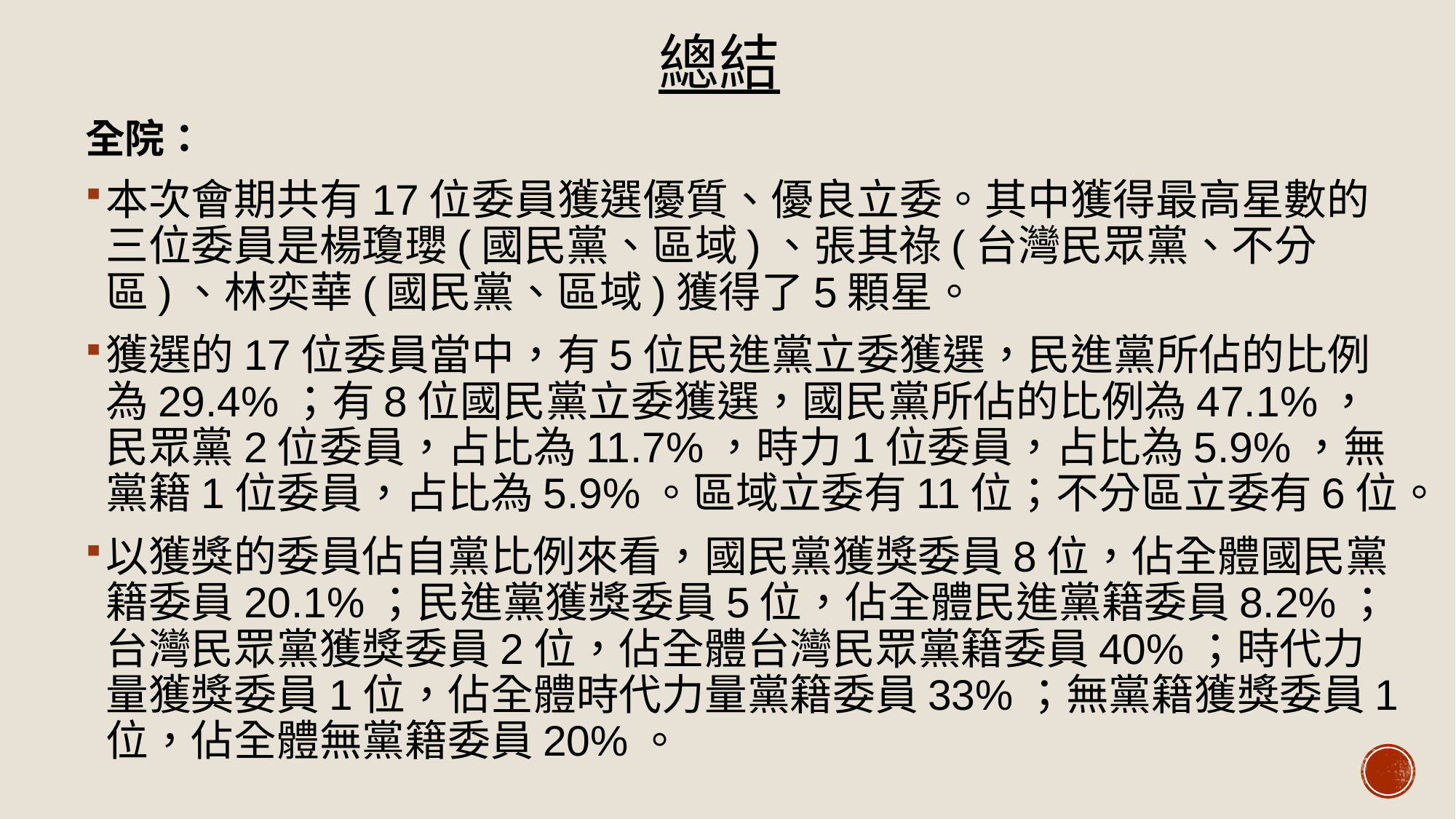

# 總結
全院：
本次會期共有17位委員獲選優質、優良立委。其中獲得最高星數的三位委員是楊瓊瓔(國民黨、區域)、張其祿(台灣民眾黨、不分區)、林奕華(國民黨、區域)獲得了5顆星。
獲選的17位委員當中，有5位民進黨立委獲選，民進黨所佔的比例為29.4%；有8位國民黨立委獲選，國民黨所佔的比例為47.1%，民眾黨2位委員，占比為11.7%，時力1位委員，占比為5.9%，無黨籍1位委員，占比為5.9%。區域立委有11位；不分區立委有6位。
以獲獎的委員佔自黨比例來看，國民黨獲獎委員8位，佔全體國民黨籍委員20.1%；民進黨獲獎委員5位，佔全體民進黨籍委員8.2%；台灣民眾黨獲獎委員2位，佔全體台灣民眾黨籍委員40%；時代力量獲獎委員1位，佔全體時代力量黨籍委員33%；無黨籍獲獎委員1位，佔全體無黨籍委員20%。